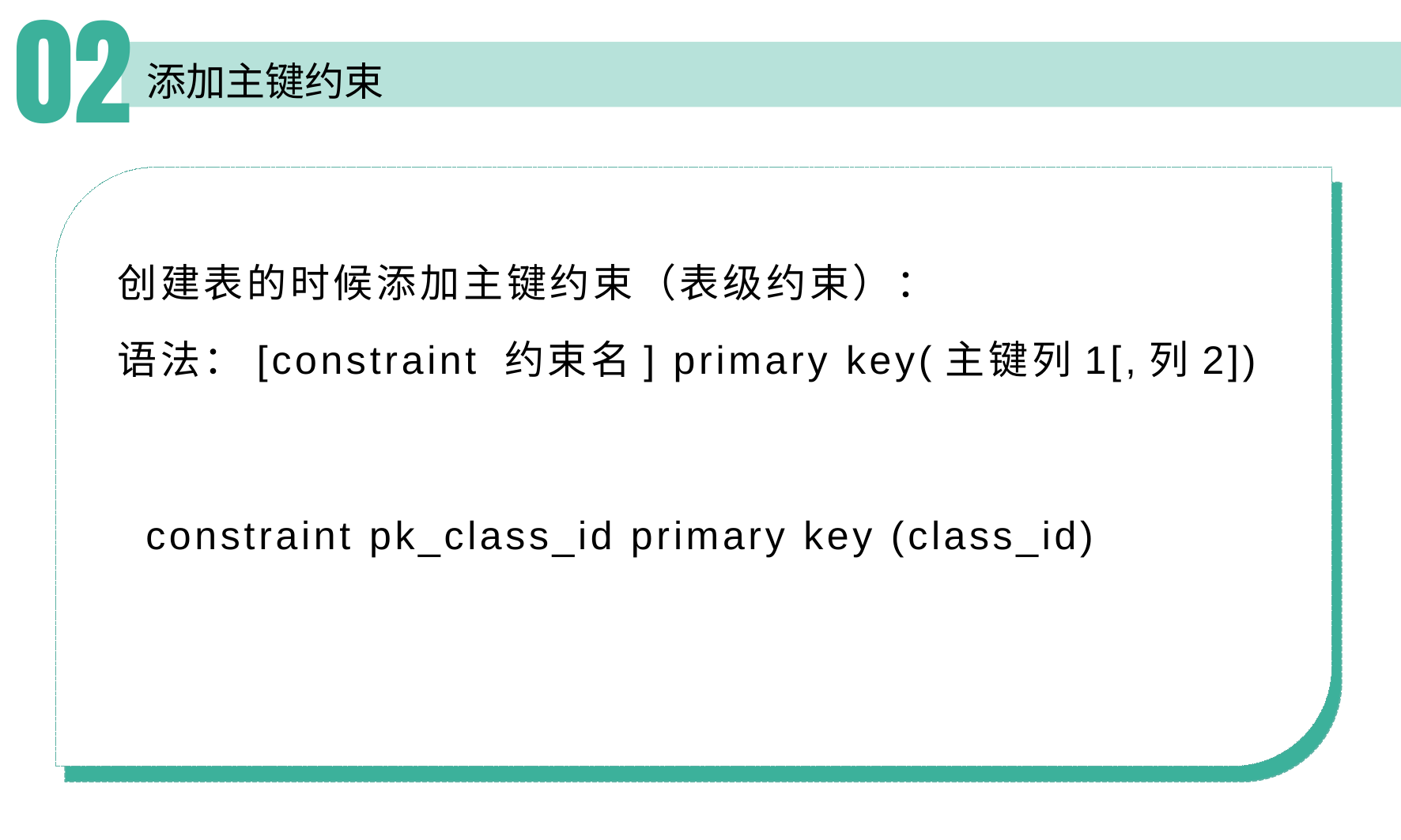

02

添加主键约束

创建表的时候添加主键约束（表级约束）：
语法：[constraint 约束名] primary key(主键列1[,列2])
constraint pk_class_id primary key (class_id)